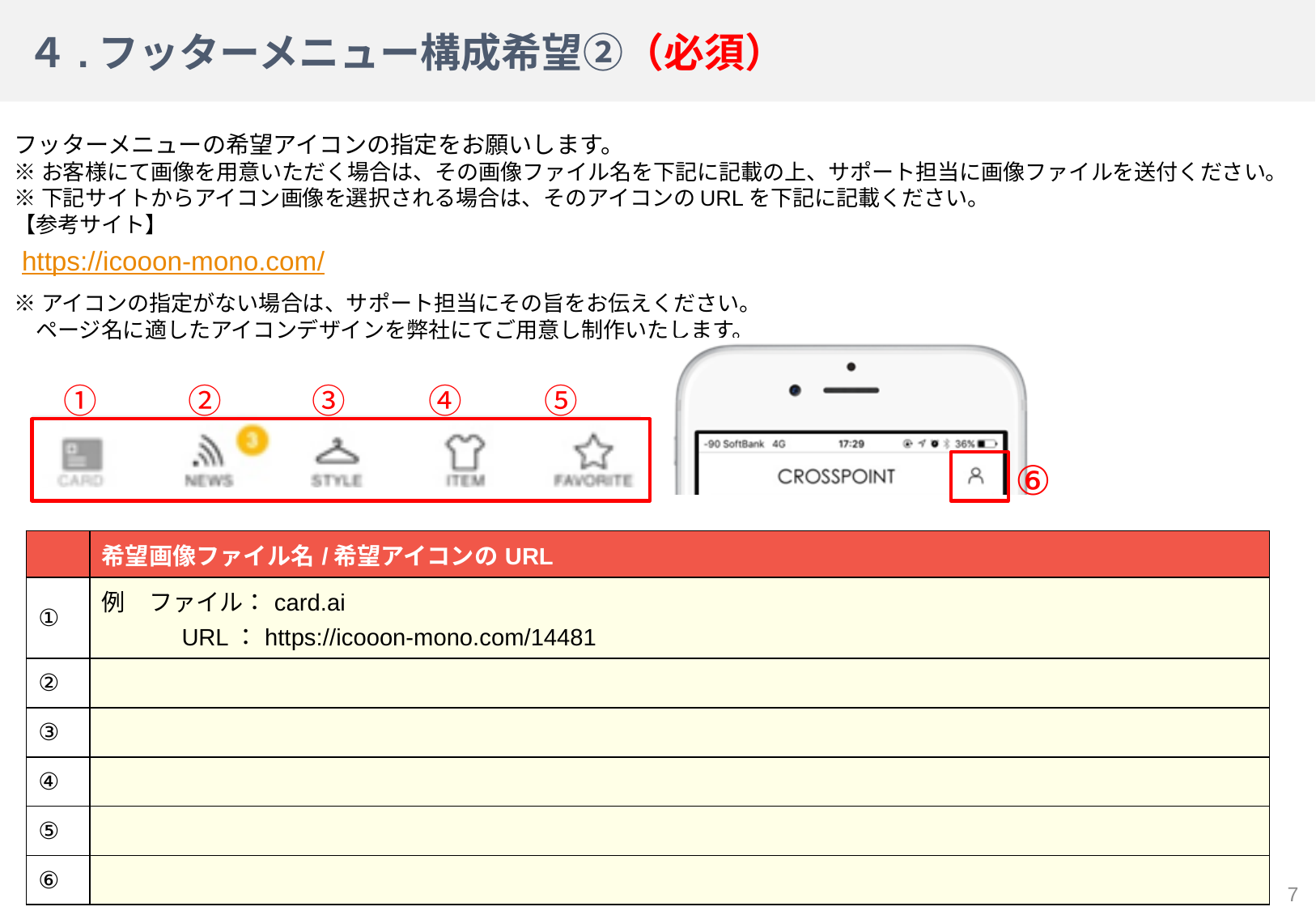

# ４.フッターメニュー構成希望②（必須）
https://icooon-mono.com/
|  | 希望画像ファイル名/希望アイコンのURL |
| --- | --- |
| ① | 例　ファイル：card.ai URL：https://icooon-mono.com/14481 |
| ② |  |
| ③ |  |
| ④ |  |
| ⑤ |  |
| ⑥ |  |
7